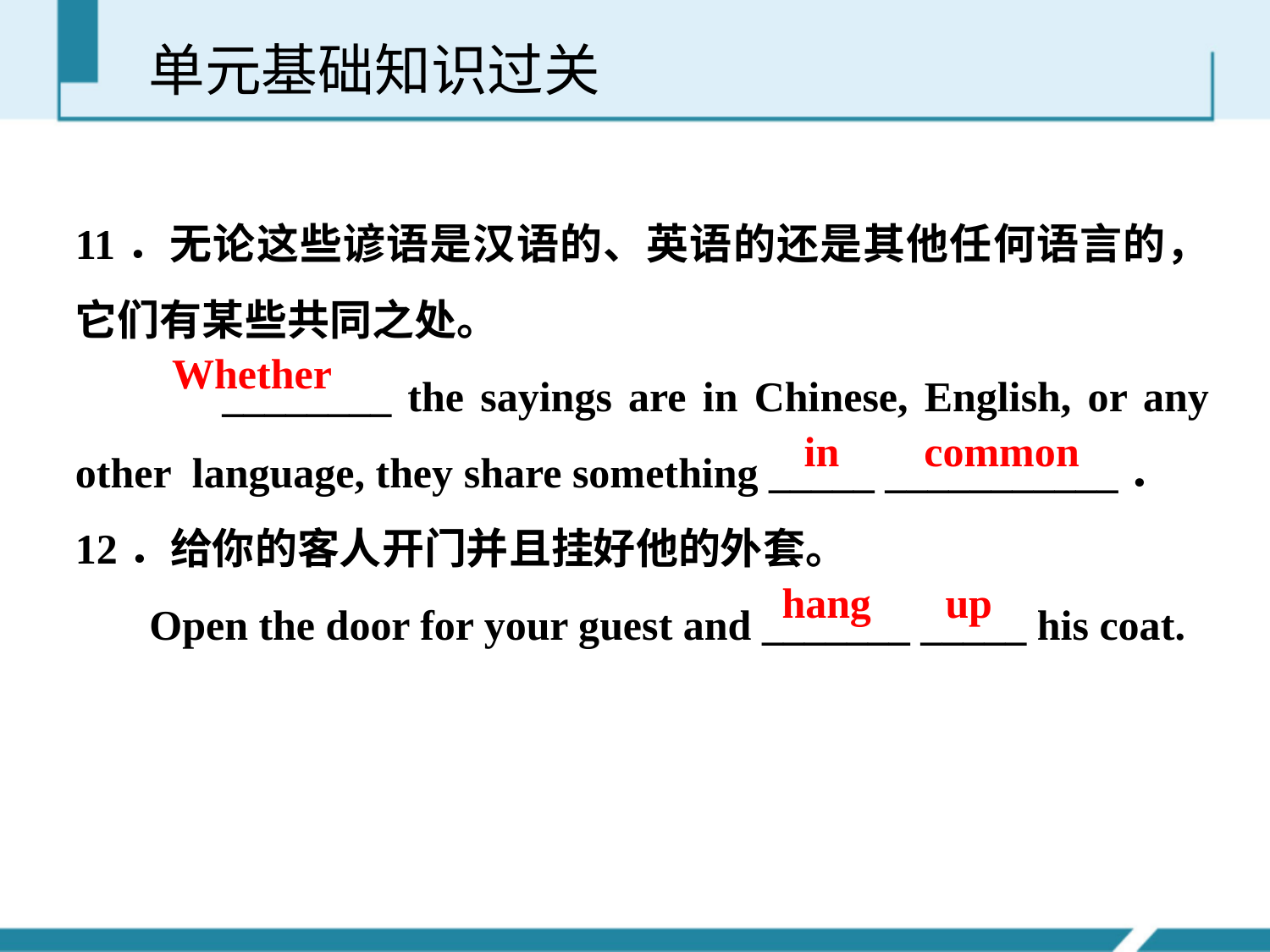

单元基础知识过关
11．无论这些谚语是汉语的、英语的还是其他任何语言的，它们有某些共同之处。
         ________ the sayings are in Chinese, English, or any other  language, they share something _____ ___________．
12．给你的客人开门并且挂好他的外套。
       Open the door for your guest and _______ _____ his coat.
Whether
 in        common
hang       up